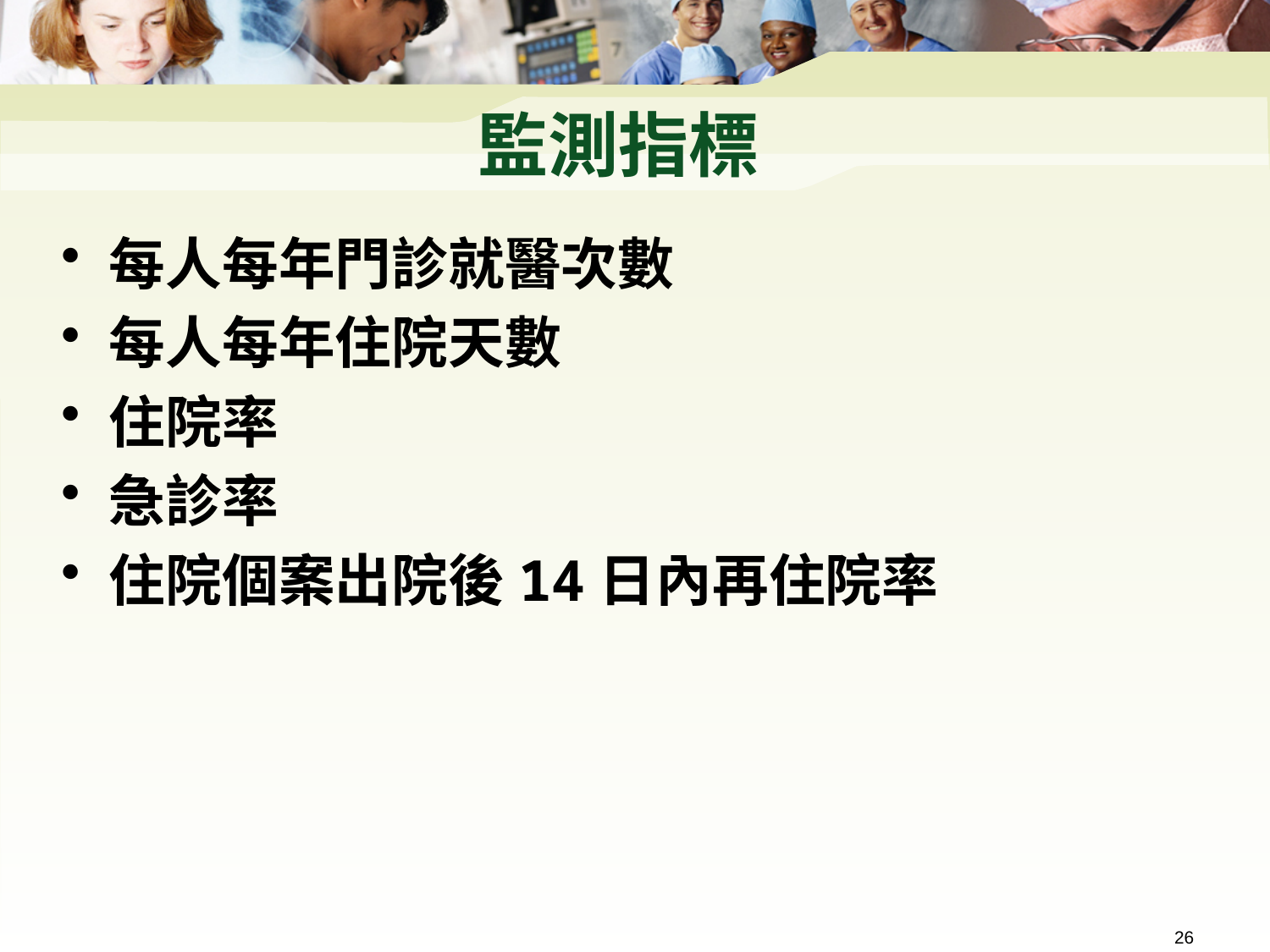

# 監測指標
每人每年門診就醫次數
每人每年住院天數
住院率
急診率
住院個案出院後14日內再住院率
26